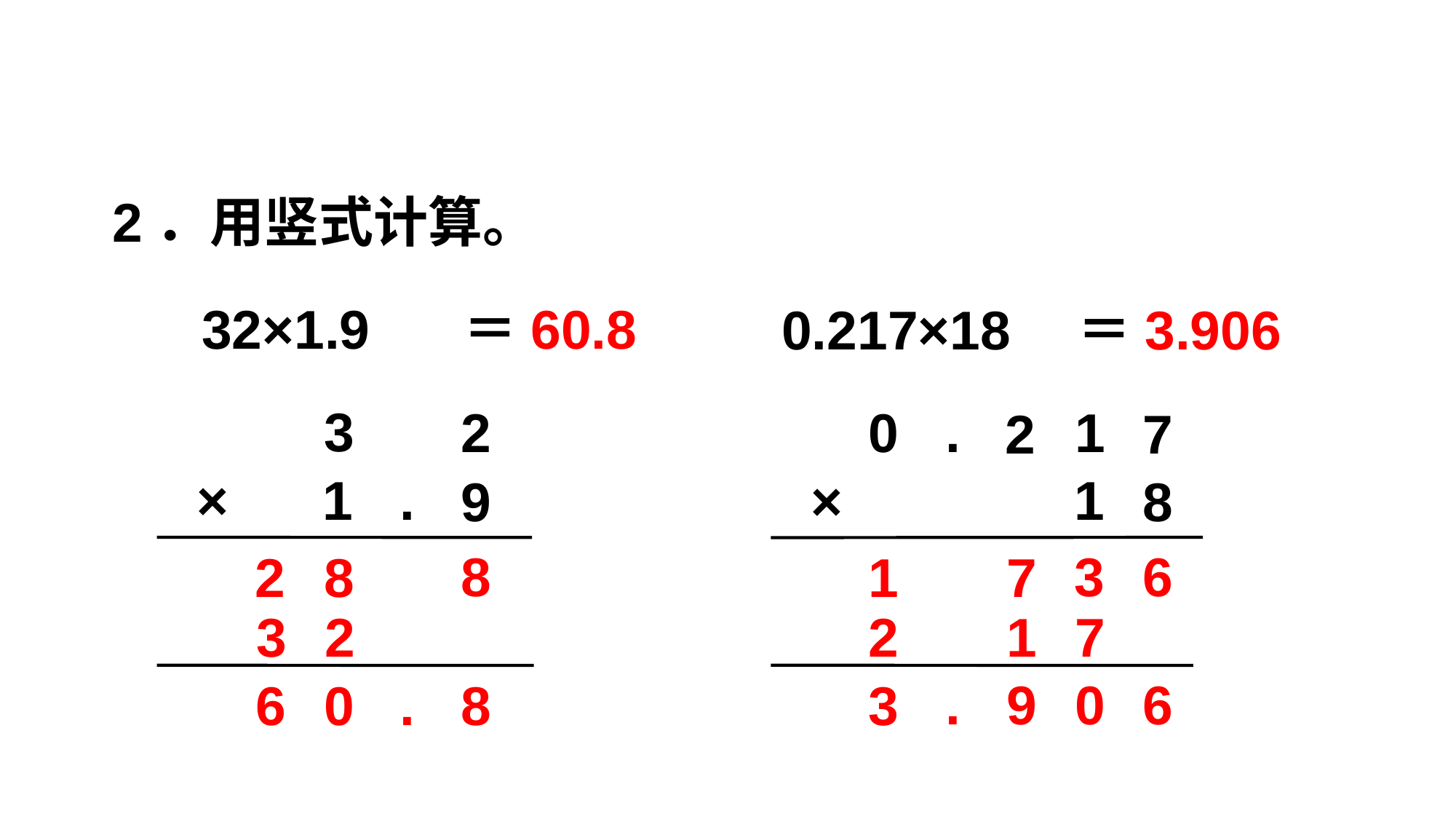

2．用竖式计算。
32×1.9
＝60.8
0.217×18
＝3.906
3
2
.
×
1
9
0
.
1
2
7
1
×
8
8
3
6
2
8
1
7
3
2
7
2
1
6
.
9
0
0
.
8
3
6